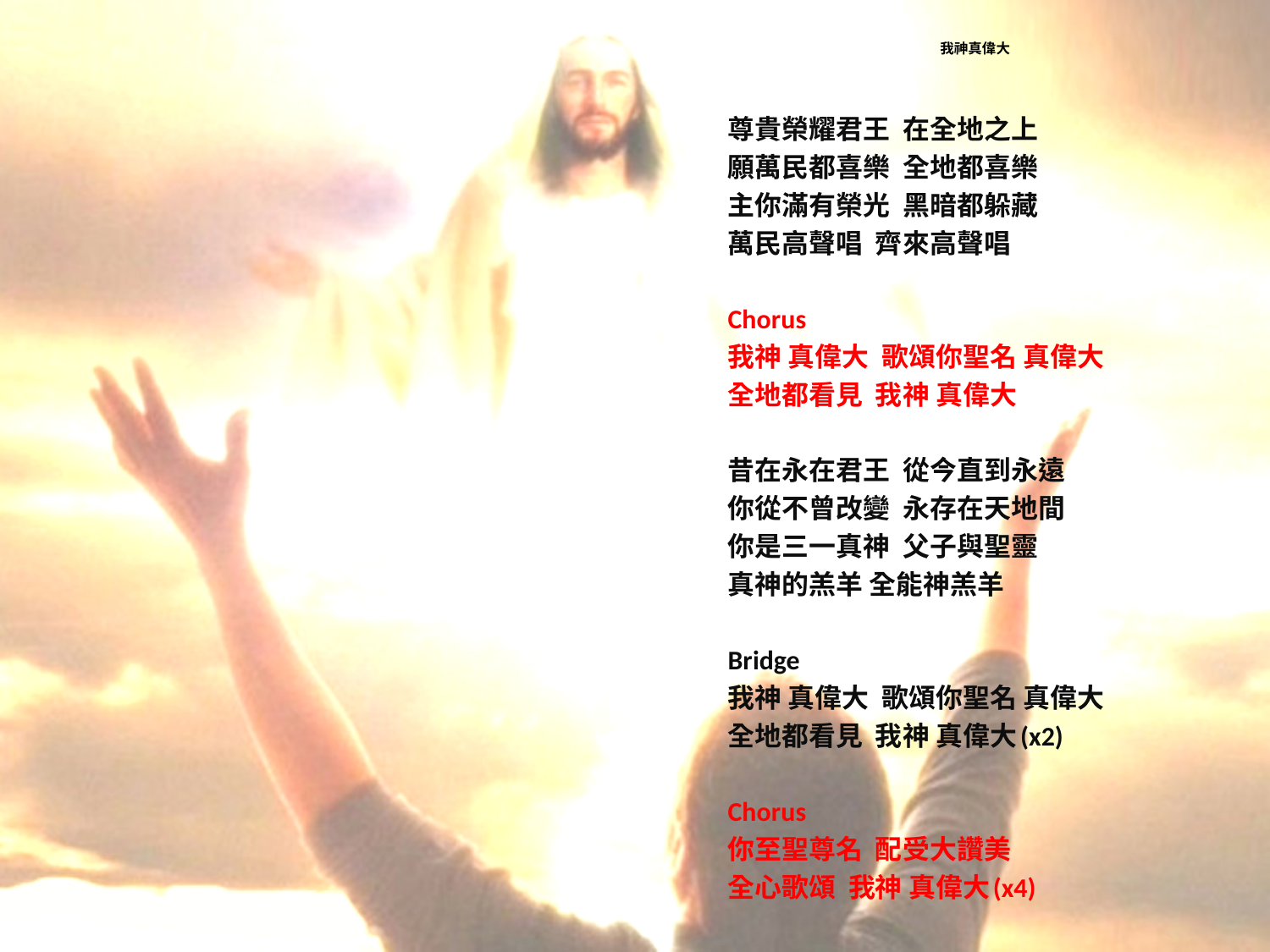

# 我神真偉大
尊貴榮耀君王  在全地之上
願萬民都喜樂  全地都喜樂
主你滿有榮光  黑暗都躲藏
萬民高聲唱  齊來高聲唱

Chorus
我神 真偉大  歌頌你聖名 真偉大
全地都看見  我神 真偉大

昔在永在君王  從今直到永遠
你從不曾改變  永存在天地間
你是三一真神  父子與聖靈
真神的羔羊 全能神羔羊

Bridge
我神 真偉大  歌頌你聖名 真偉大
全地都看見  我神 真偉大(x2)

Chorus
你至聖尊名  配受大讚美
全心歌頌  我神 真偉大(x4)